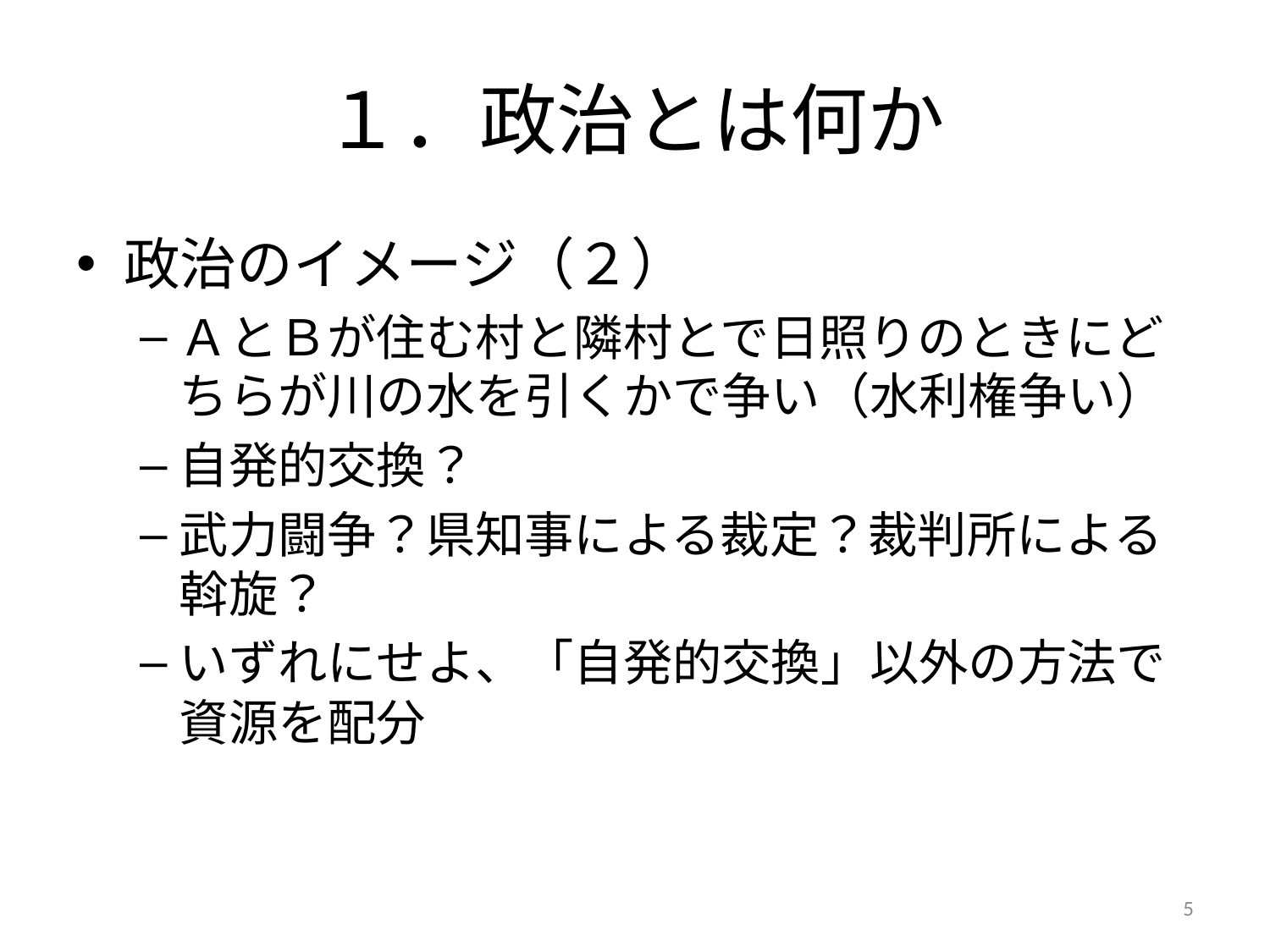

# １．政治とは何か
政治のイメージ（２）
ＡとＢが住む村と隣村とで日照りのときにどちらが川の水を引くかで争い（水利権争い）
自発的交換？
武力闘争？県知事による裁定？裁判所による斡旋？
いずれにせよ、「自発的交換」以外の方法で資源を配分
5